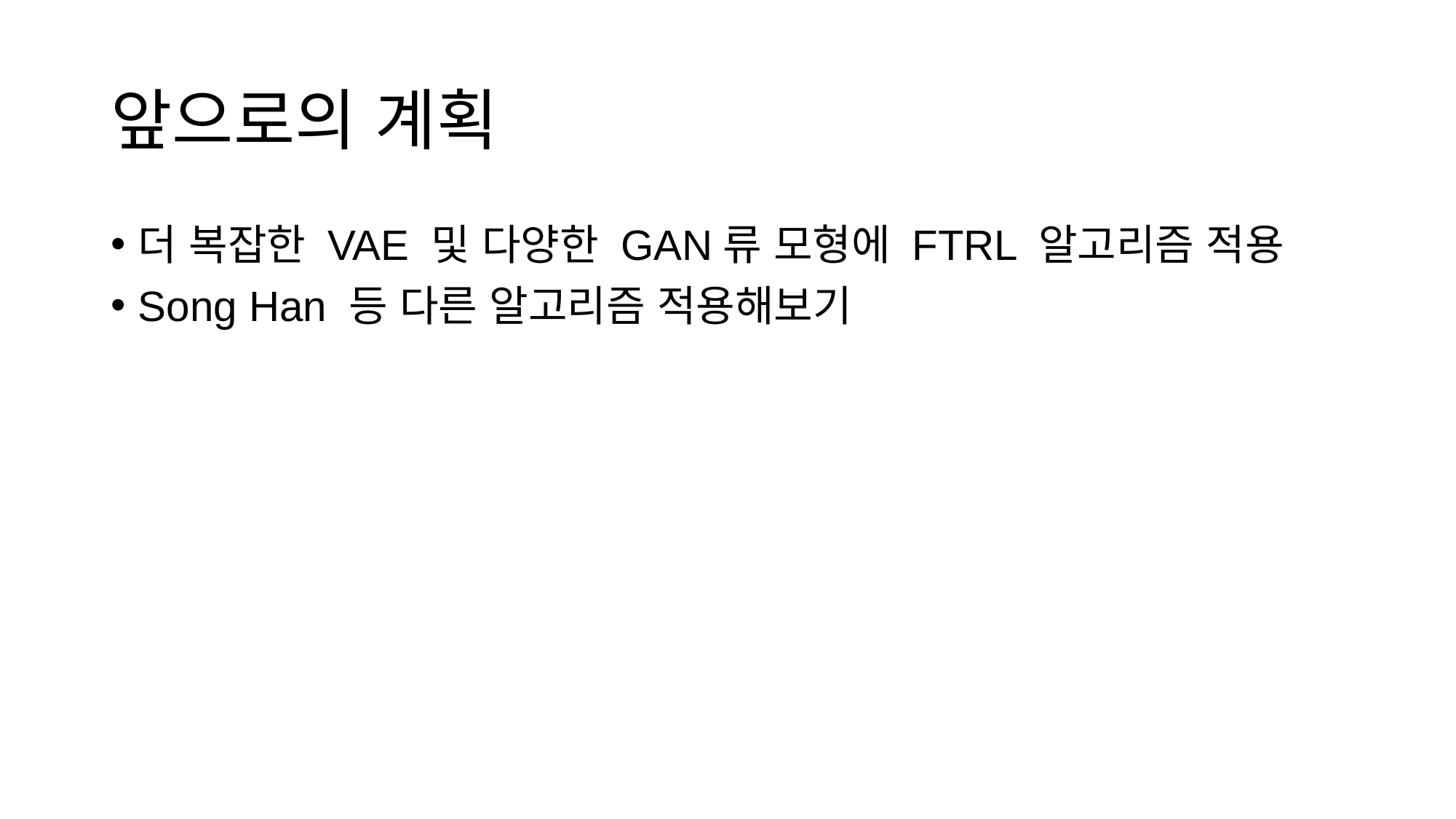

# 앞으로의 계획
더 복잡한 VAE 및 다양한 GAN류 모형에 FTRL 알고리즘 적용
Song Han 등 다른 알고리즘 적용해보기